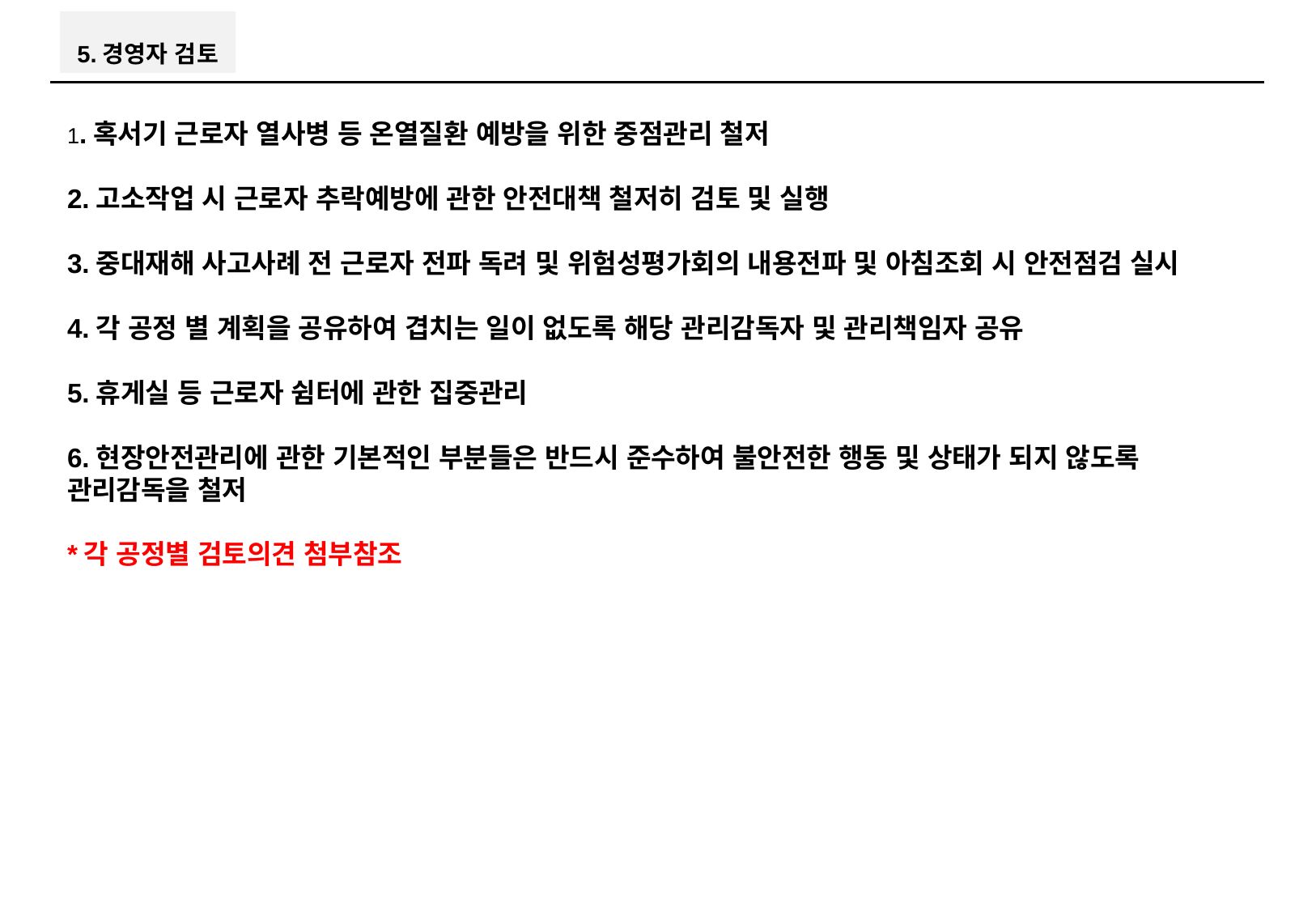

5.경영자 검토

1.혹서기 근로자 열사병 등 온열질환 예방을 위한 중점관리 철저

2.고소작업 시 근로자 추락예방에 관한 안전대책 철저히 검토 및 실행

3.중대재해 사고사례 전 근로자 전파 독려 및 위험성평가회의 내용전파 및 아침조회 시 안전점검 실시

4.각 공정 별 계획을 공유하여 겹치는 일이 없도록 해당 관리감독자 및 관리책임자 공유

5.휴게실 등 근로자 쉼터에 관한 집중관리

6.현장안전관리에 관한 기본적인 부분들은 반드시 준수하여 불안전한 행동 및 상태가 되지 않도록 관리감독을 철저

*각 공정별 검토의견 첨부참조